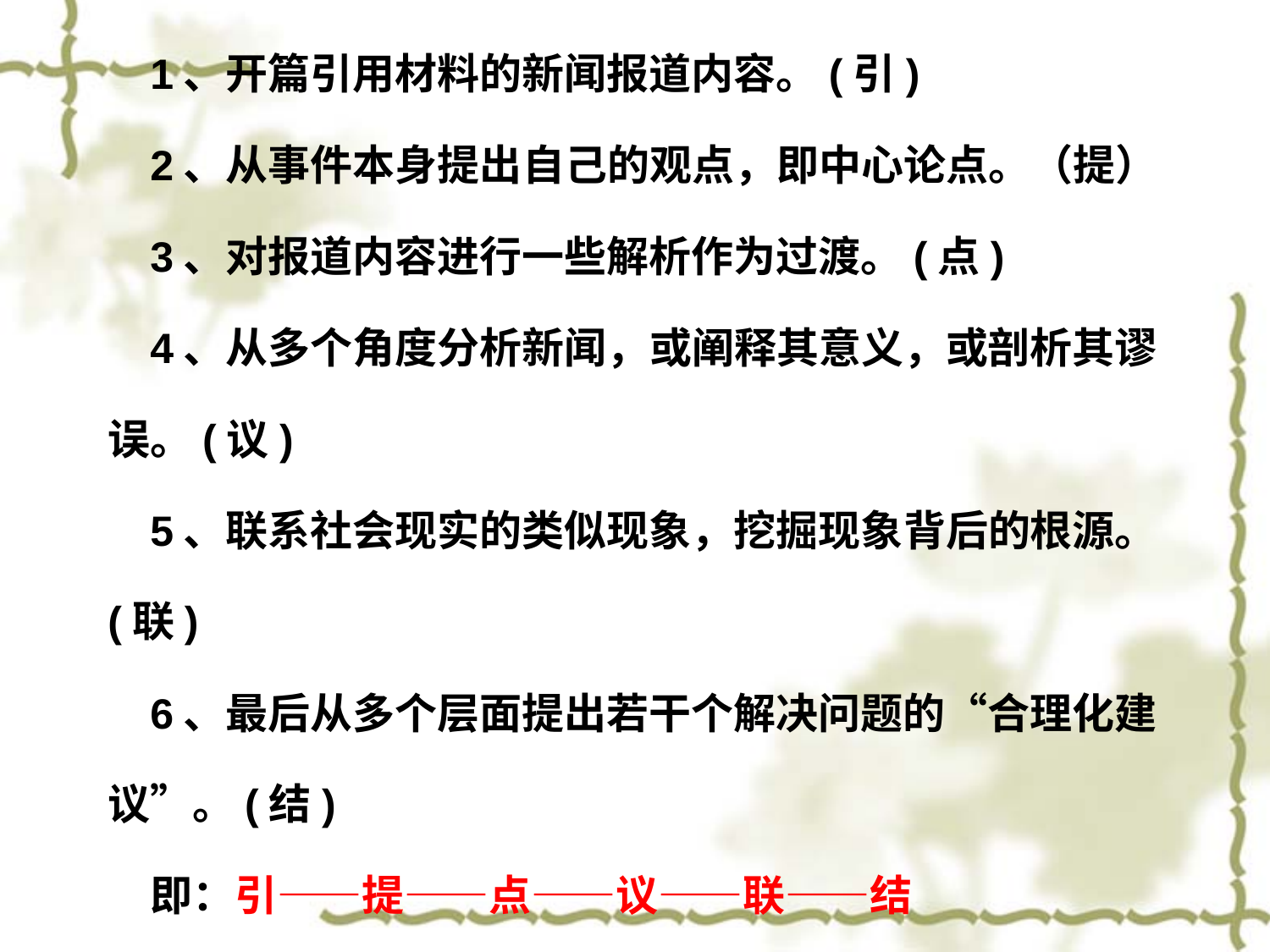

1、开篇引用材料的新闻报道内容。(引)
2、从事件本身提出自己的观点，即中心论点。（提）
3、对报道内容进行一些解析作为过渡。(点)
4、从多个角度分析新闻，或阐释其意义，或剖析其谬误。(议)
5、联系社会现实的类似现象，挖掘现象背后的根源。(联)
6、最后从多个层面提出若干个解决问题的“合理化建议”。(结)
即：引——提——点——议——联——结